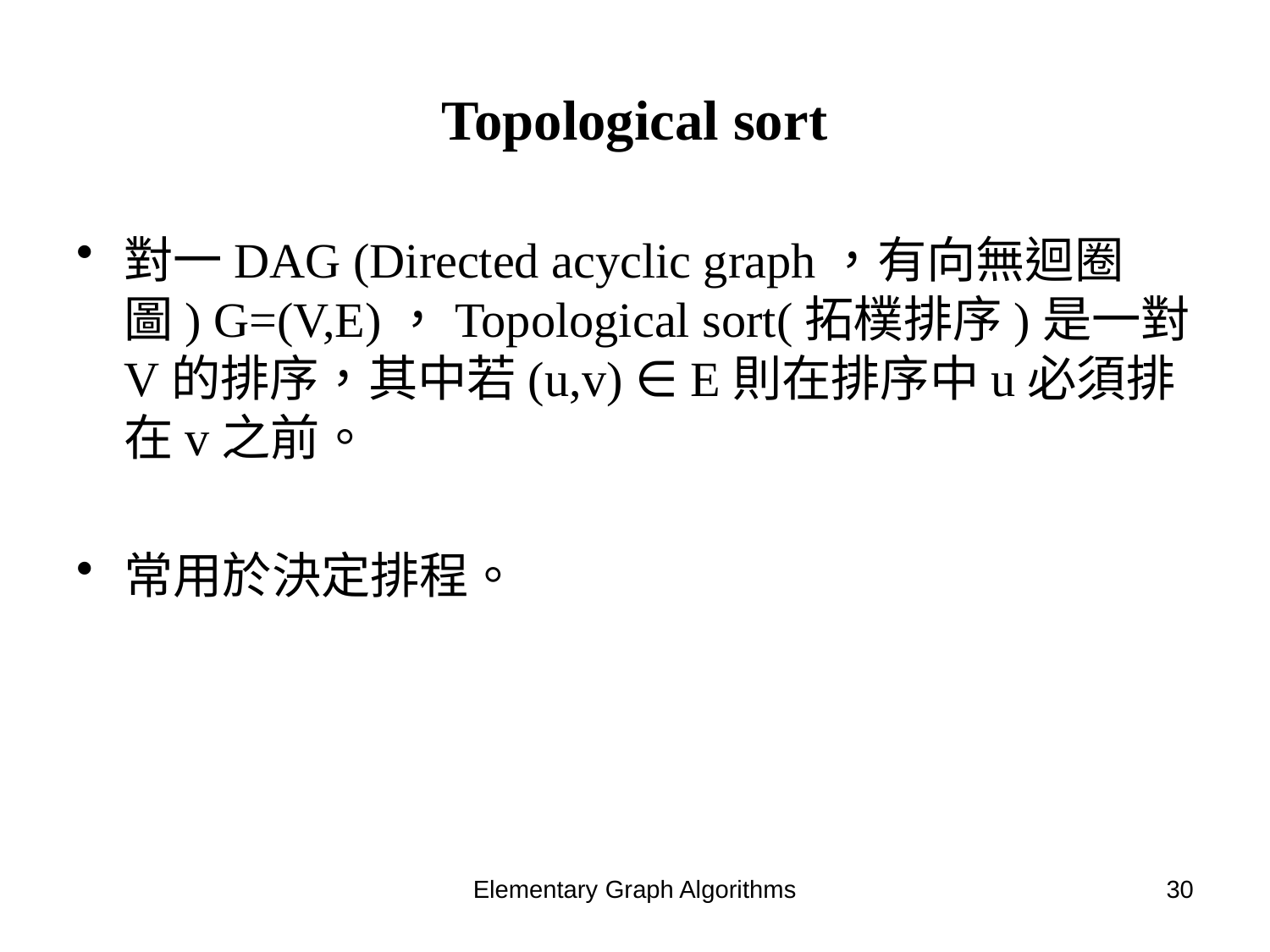

# Topological sort
對一DAG (Directed acyclic graph，有向無迴圈圖) G=(V,E)，Topological sort(拓樸排序)是一對V的排序，其中若(u,v) ∈ E則在排序中u必須排在v之前。

常用於決定排程。
Elementary Graph Algorithms
30